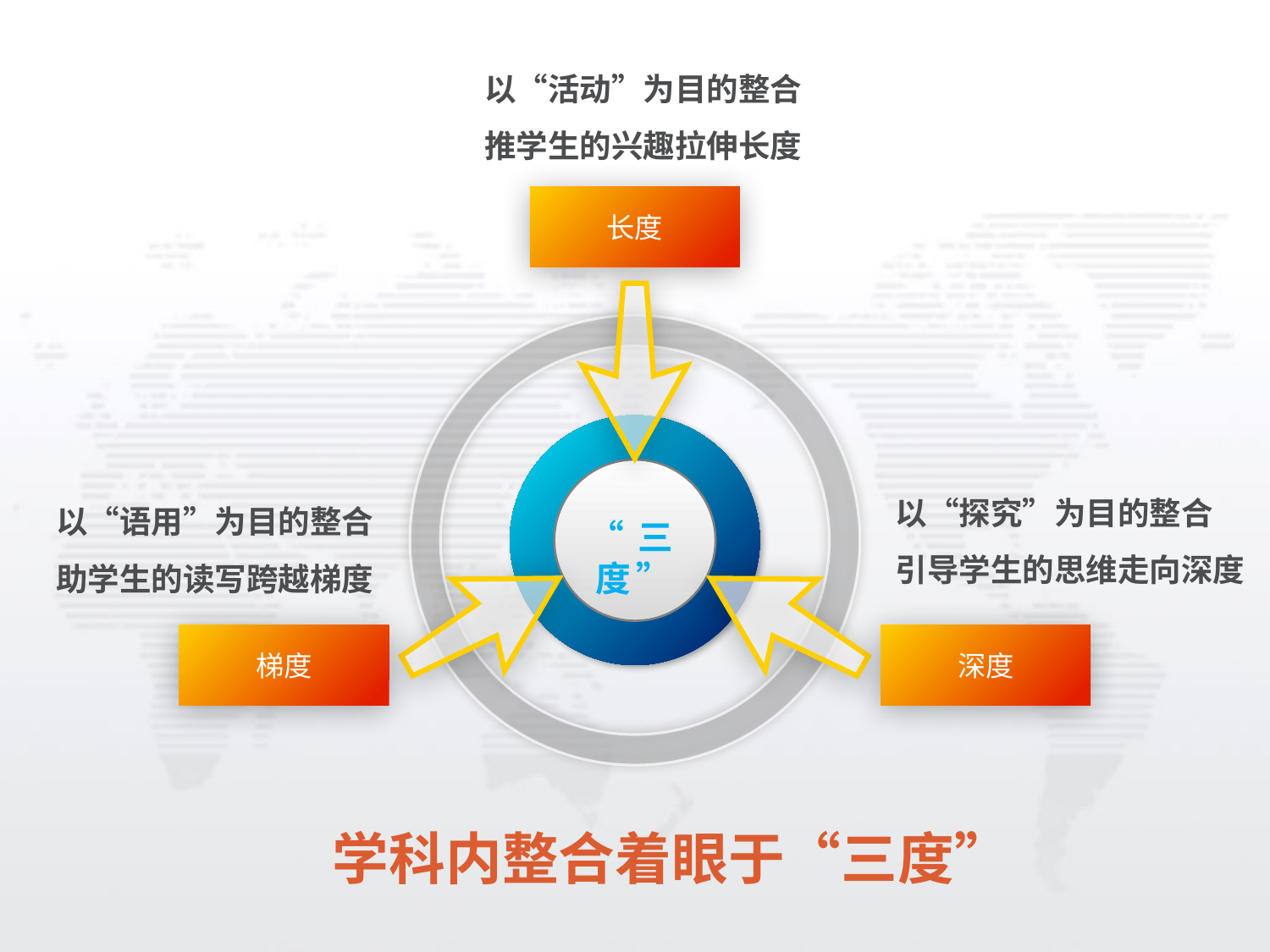

以“活动”为目的整合
推学生的兴趣拉伸长度
长度

“三度”
以“探究”为目的整合
引导学生的思维走向深度
以“语用”为目的整合
助学生的读写跨越梯度

梯度
深度
学科内整合着眼于“三度”